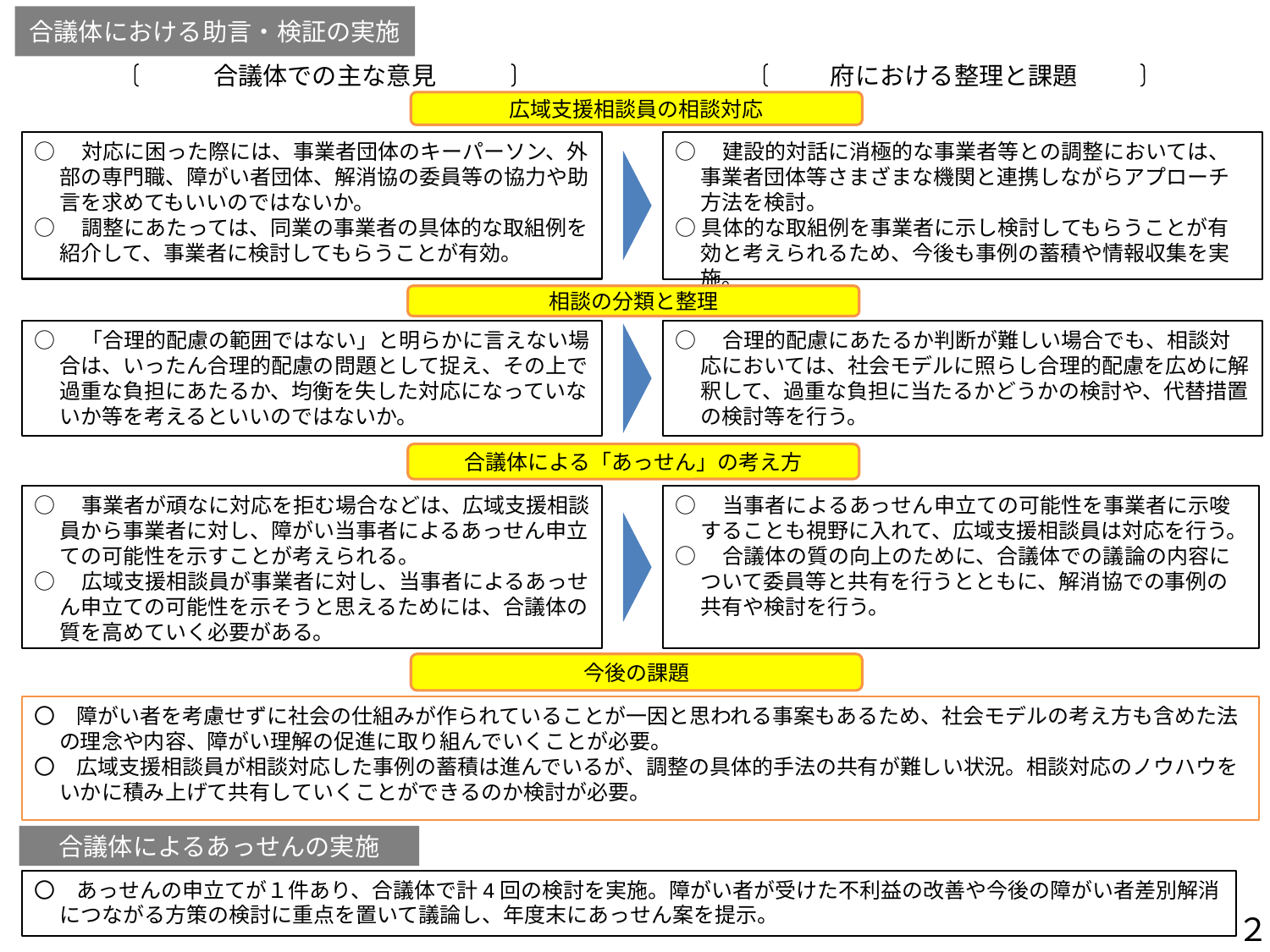

合議体における助言・検証の実施
合議体での主な意見
府における整理と課題
広域支援相談員の相談対応
○　建設的対話に消極的な事業者等との調整においては、事業者団体等さまざまな機関と連携しながらアプローチ方法を検討。
○具体的な取組例を事業者に示し検討してもらうことが有効と考えられるため、今後も事例の蓄積や情報収集を実施。
○　対応に困った際には、事業者団体のキーパーソン、外部の専門職、障がい者団体、解消協の委員等の協力や助言を求めてもいいのではないか。
○　調整にあたっては、同業の事業者の具体的な取組例を紹介して、事業者に検討してもらうことが有効。

相談の分類と整理
○　合理的配慮にあたるか判断が難しい場合でも、相談対応においては、社会モデルに照らし合理的配慮を広めに解釈して、過重な負担に当たるかどうかの検討や、代替措置の検討等を行う。
○　「合理的配慮の範囲ではない」と明らかに言えない場合は、いったん合理的配慮の問題として捉え、その上で過重な負担にあたるか、均衡を失した対応になっていないか等を考えるといいのではないか。

合議体による「あっせん」の考え方
○　当事者によるあっせん申立ての可能性を事業者に示唆することも視野に入れて、広域支援相談員は対応を行う。
○　合議体の質の向上のために、合議体での議論の内容について委員等と共有を行うとともに、解消協での事例の共有や検討を行う。
○　事業者が頑なに対応を拒む場合などは、広域支援相談員から事業者に対し、障がい当事者によるあっせん申立ての可能性を示すことが考えられる。
○　広域支援相談員が事業者に対し、当事者によるあっせん申立ての可能性を示そうと思えるためには、合議体の質を高めていく必要がある。

今後の課題
〇　障がい者を考慮せずに社会の仕組みが作られていることが一因と思われる事案もあるため、社会モデルの考え方も含めた法の理念や内容、障がい理解の促進に取り組んでいくことが必要。
〇　広域支援相談員が相談対応した事例の蓄積は進んでいるが、調整の具体的手法の共有が難しい状況。相談対応のノウハウをいかに積み上げて共有していくことができるのか検討が必要。
合議体によるあっせんの実施
〇　あっせんの申立てが１件あり、合議体で計4回の検討を実施。障がい者が受けた不利益の改善や今後の障がい者差別解消につながる方策の検討に重点を置いて議論し、年度末にあっせん案を提示。
２